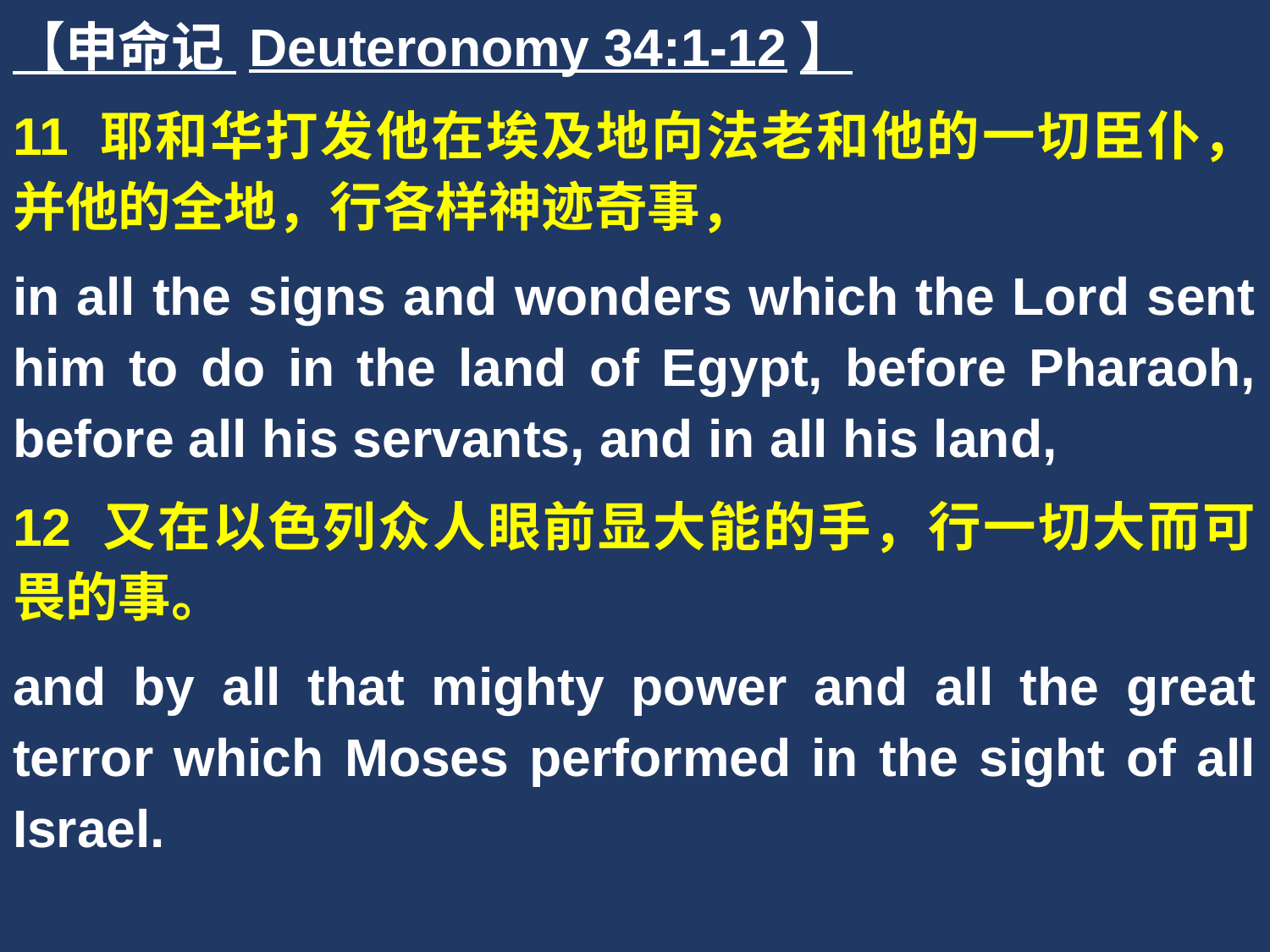

【申命记 Deuteronomy 34:1-12】
11 耶和华打发他在埃及地向法老和他的一切臣仆，并他的全地，行各样神迹奇事，
in all the signs and wonders which the Lord sent him to do in the land of Egypt, before Pharaoh, before all his servants, and in all his land,
12 又在以色列众人眼前显大能的手，行一切大而可畏的事。
and by all that mighty power and all the great terror which Moses performed in the sight of all Israel.